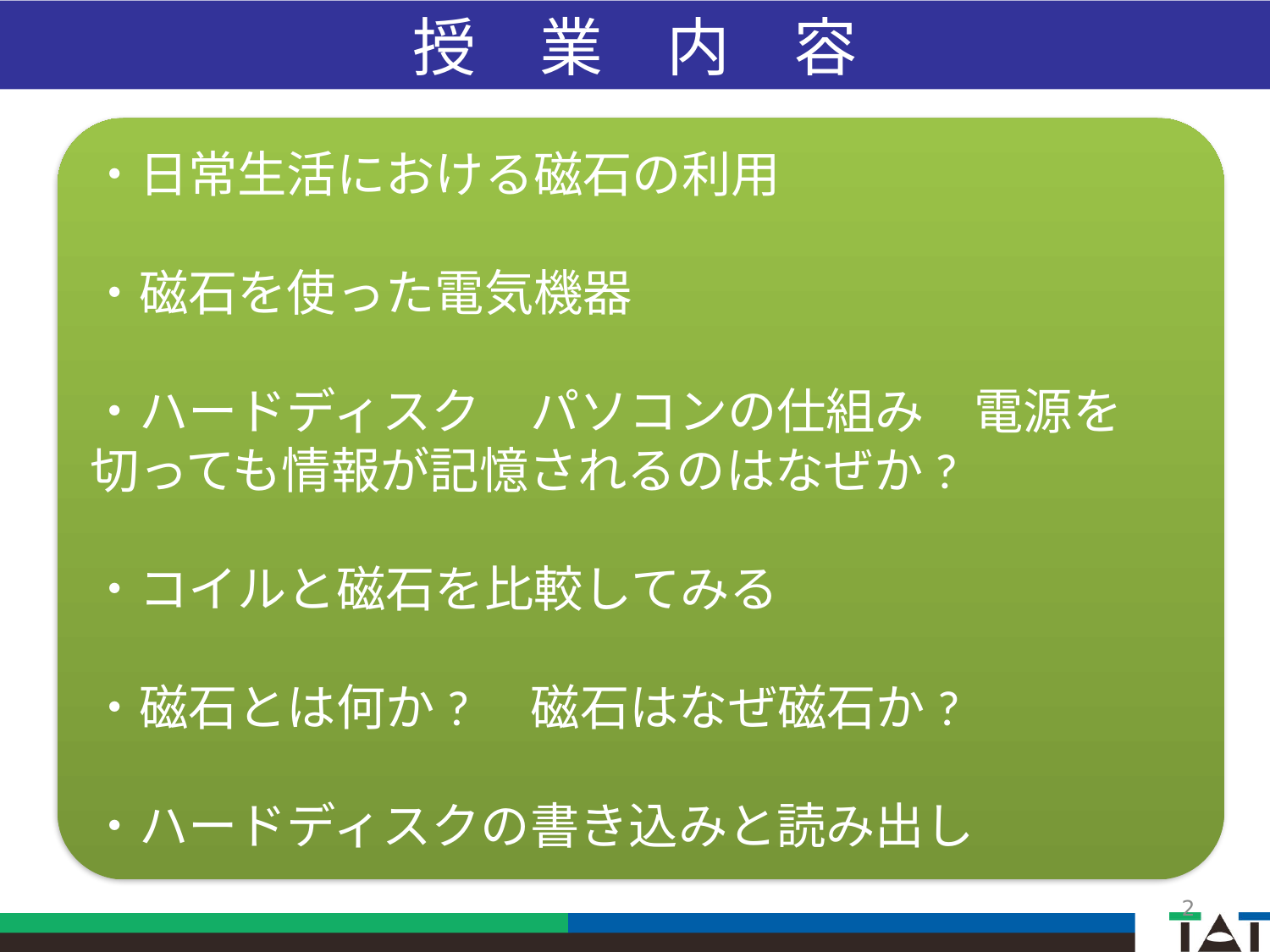

授　業　内　容
・日常生活における磁石の利用

・磁石を使った電気機器

・ハードディスク　パソコンの仕組み　電源を切っても情報が記憶されるのはなぜか?

・コイルと磁石を比較してみる

・磁石とは何か?　磁石はなぜ磁石か?

・ハードディスクの書き込みと読み出し
2